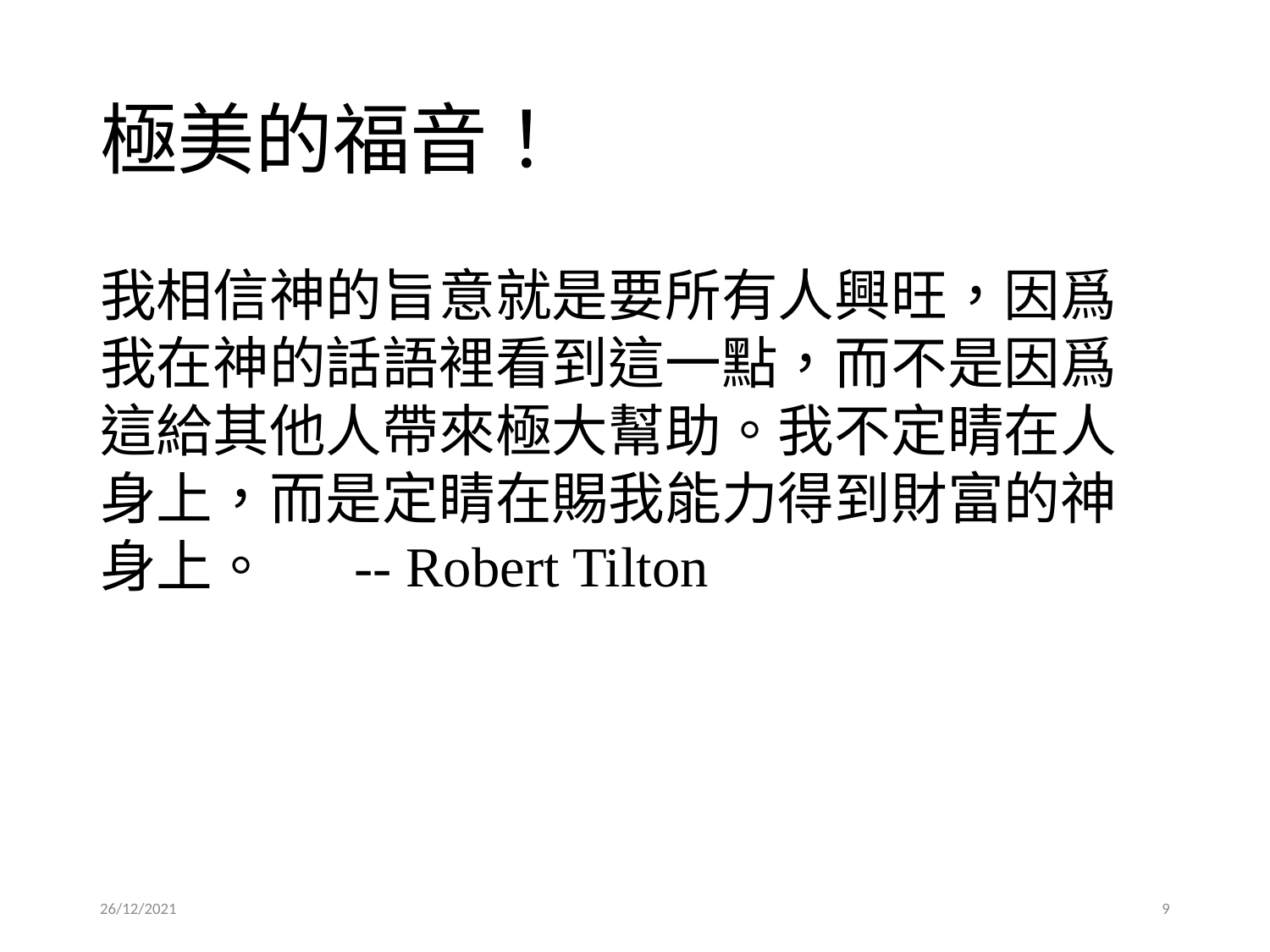

# 極美的福音！
我相信神的旨意就是要所有人興旺，因爲我在神的話語裡看到這一點，而不是因爲這給其他人帶來極大幫助。我不定睛在人身上，而是定睛在賜我能力得到財富的神身上。	-- Robert Tilton
26/12/2021

9